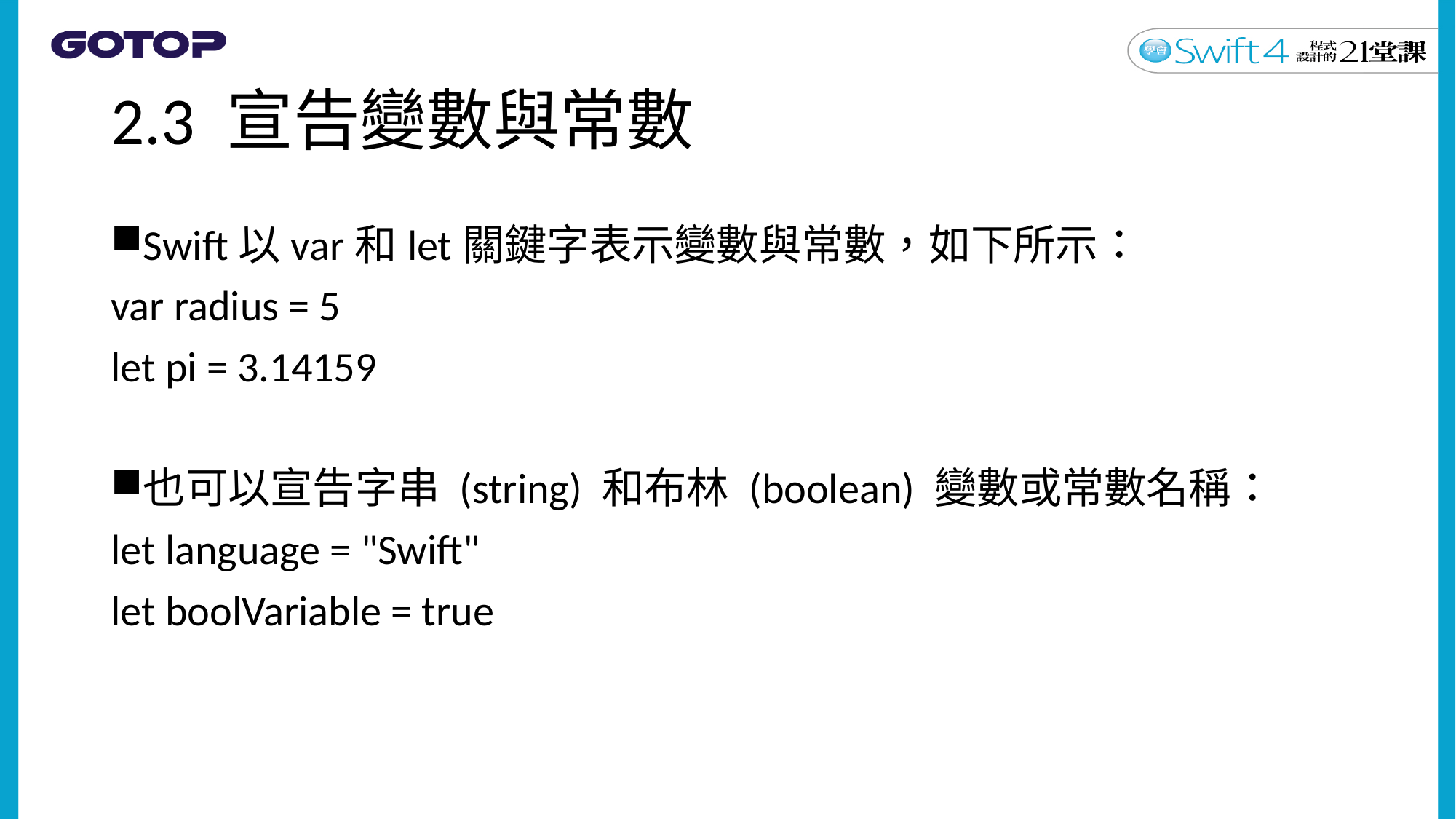

# 2.3 宣告變數與常數
Swift以var和let關鍵字表示變數與常數，如下所示：
var radius = 5
let pi = 3.14159

也可以宣告字串 (string) 和布林 (boolean) 變數或常數名稱：
let language = "Swift"
let boolVariable = true